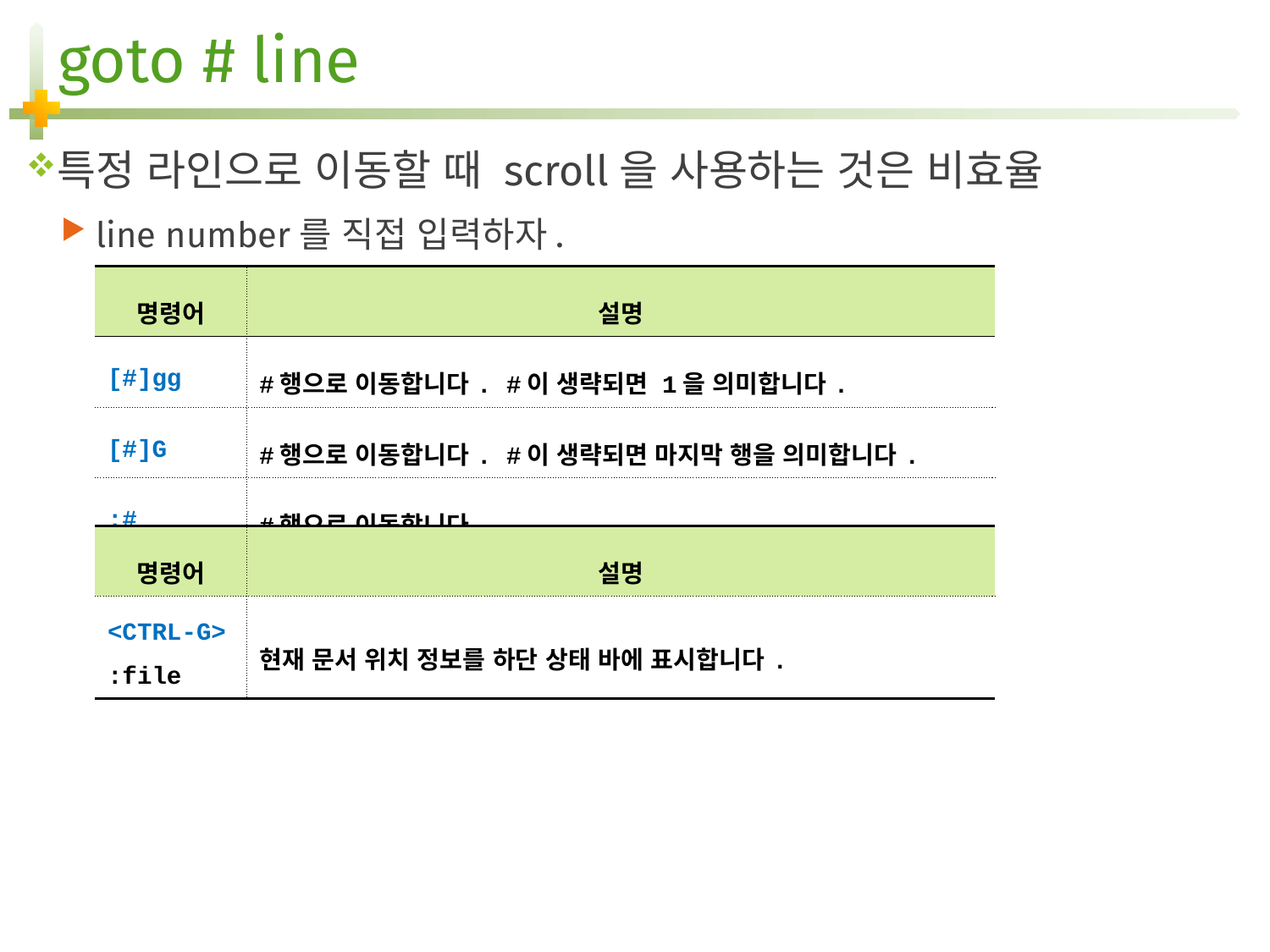

# goto # line
특정 라인으로 이동할 때 scroll을 사용하는 것은 비효율
line number를 직접 입력하자.
| 명령어 | 설명 |
| --- | --- |
| [#]gg | #행으로 이동합니다. #이 생략되면 1을 의미합니다. |
| [#]G | #행으로 이동합니다. #이 생략되면 마지막 행을 의미합니다. |
| :# | #행으로 이동합니다. |
| 명령어 | 설명 |
| --- | --- |
| <CTRL-G> :file | 현재 문서 위치 정보를 하단 상태 바에 표시합니다. |